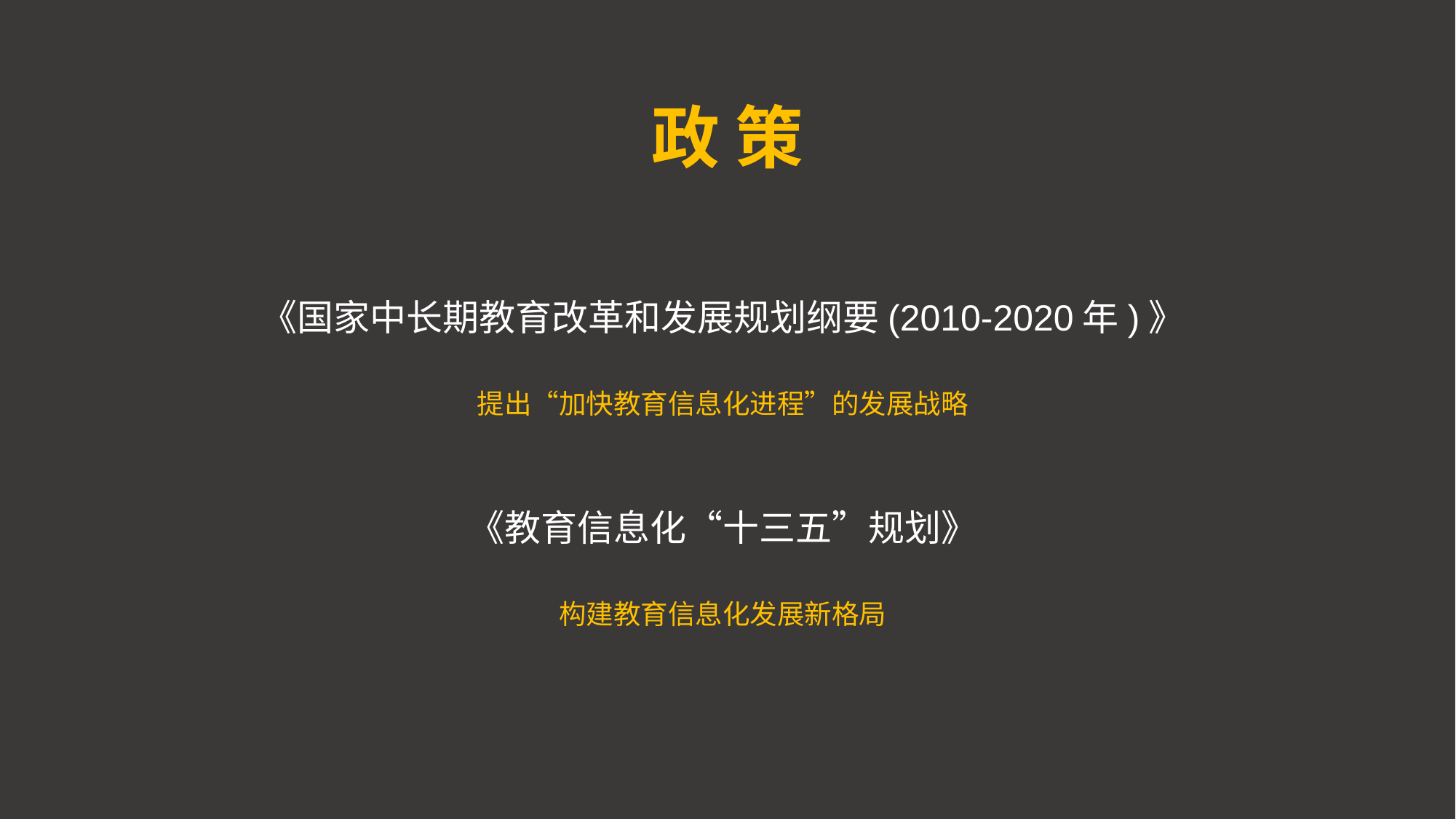

政 策
# 《国家中长期教育改革和发展规划纲要(2010-2020年)》
提出“加快教育信息化进程”的发展战略
《教育信息化“十三五”规划》
构建教育信息化发展新格局